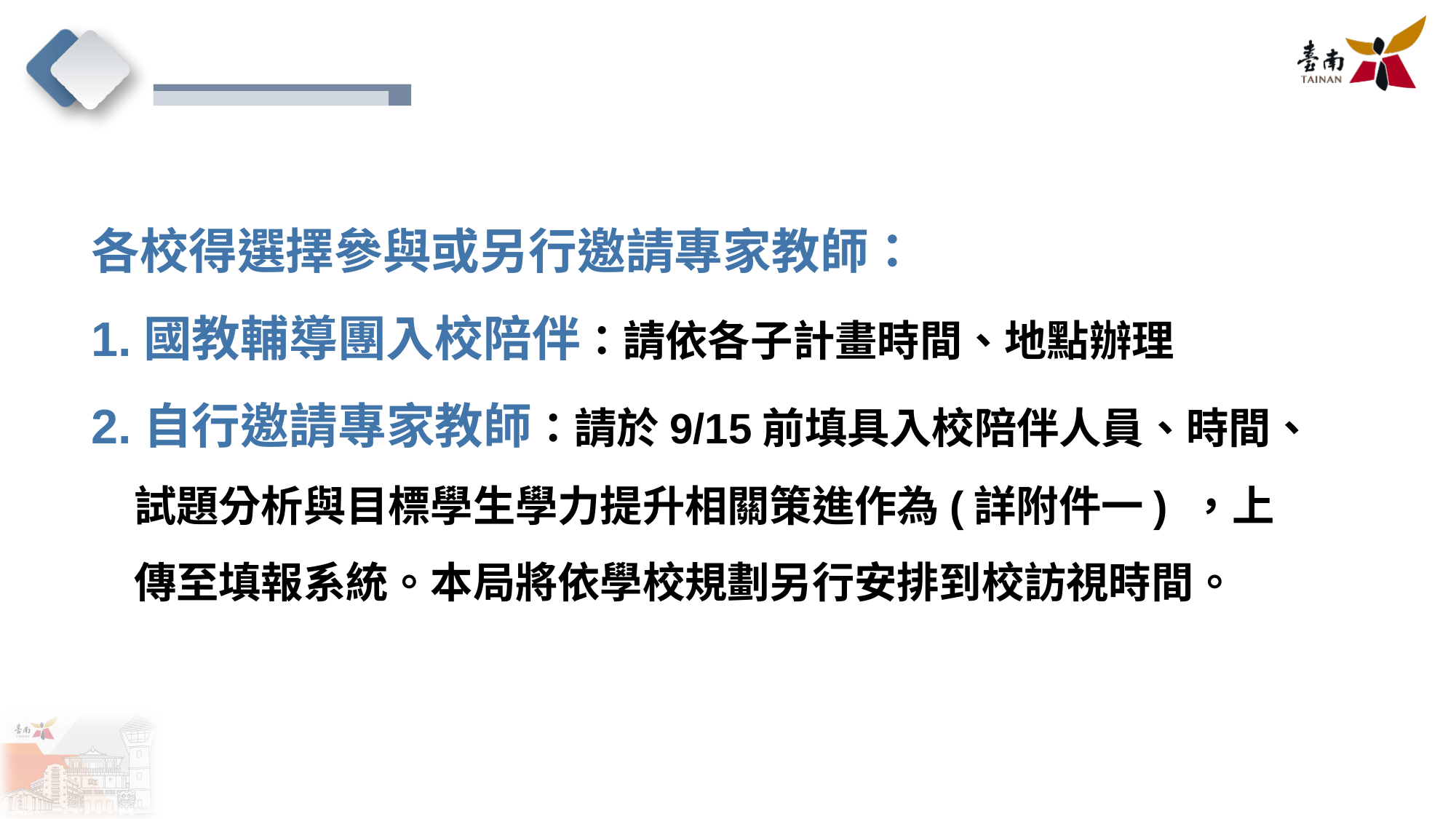

各校得選擇參與或另行邀請專家教師：
1.國教輔導團入校陪伴：請依各子計畫時間、地點辦理
2.自行邀請專家教師：請於9/15前填具入校陪伴人員、時間、試題分析與目標學生學力提升相關策進作為(詳附件一) ，上傳至填報系統。本局將依學校規劃另行安排到校訪視時間。